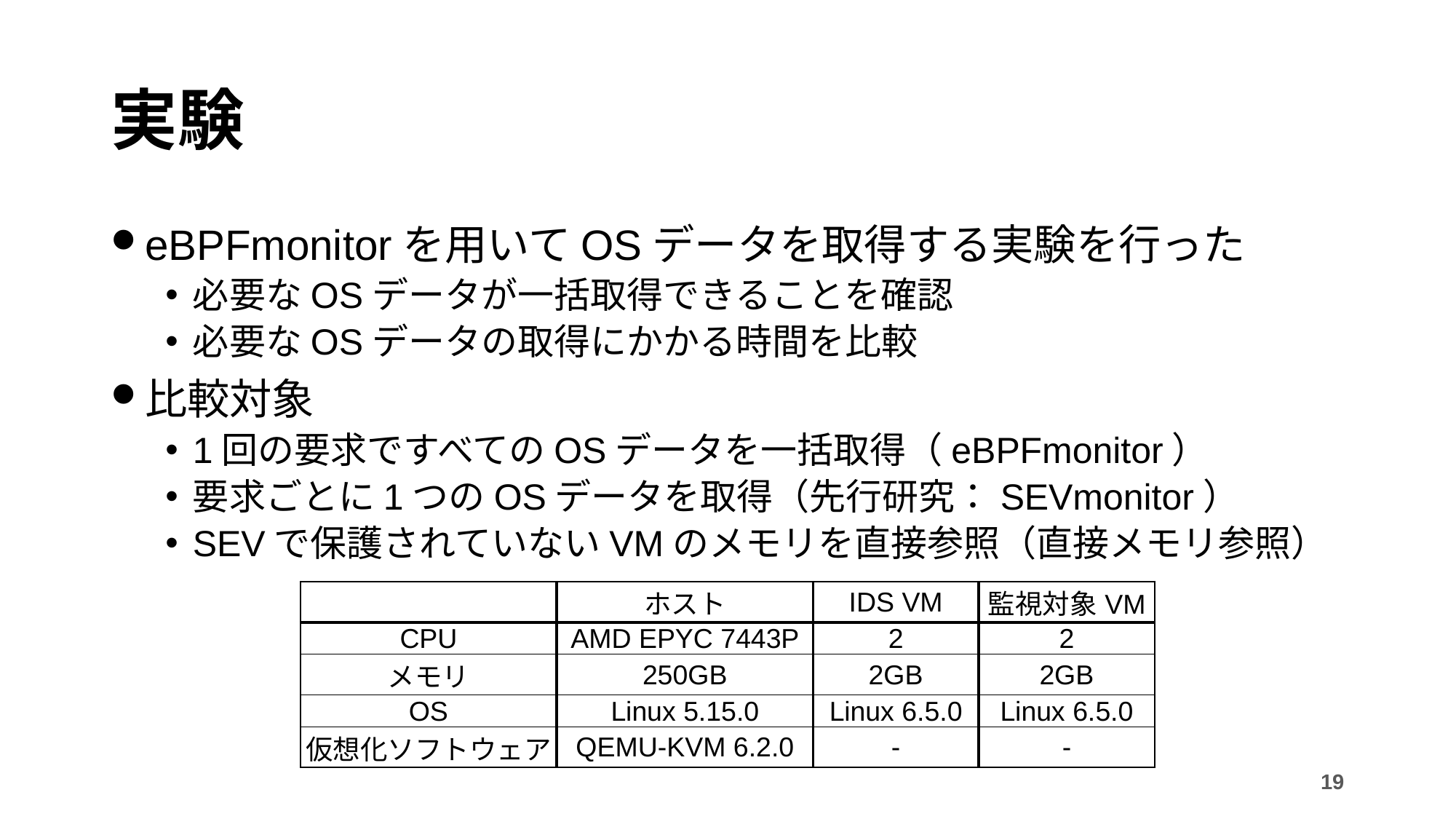

# 実験
eBPFmonitorを用いてOSデータを取得する実験を行った
必要なOSデータが一括取得できることを確認
必要なOSデータの取得にかかる時間を比較
比較対象
1回の要求ですべてのOSデータを一括取得（eBPFmonitor）
要求ごとに1つのOSデータを取得（先行研究：SEVmonitor）
SEVで保護されていないVMのメモリを直接参照（直接メモリ参照）
|  | ホスト | IDS VM | 監視対象VM |
| --- | --- | --- | --- |
| CPU | AMD EPYC 7443P | 2 | 2 |
| メモリ | 250GB | 2GB | 2GB |
| OS | Linux 5.15.0 | Linux 6.5.0 | Linux 6.5.0 |
| 仮想化ソフトウェア | QEMU-KVM 6.2.0 | - | - |
19